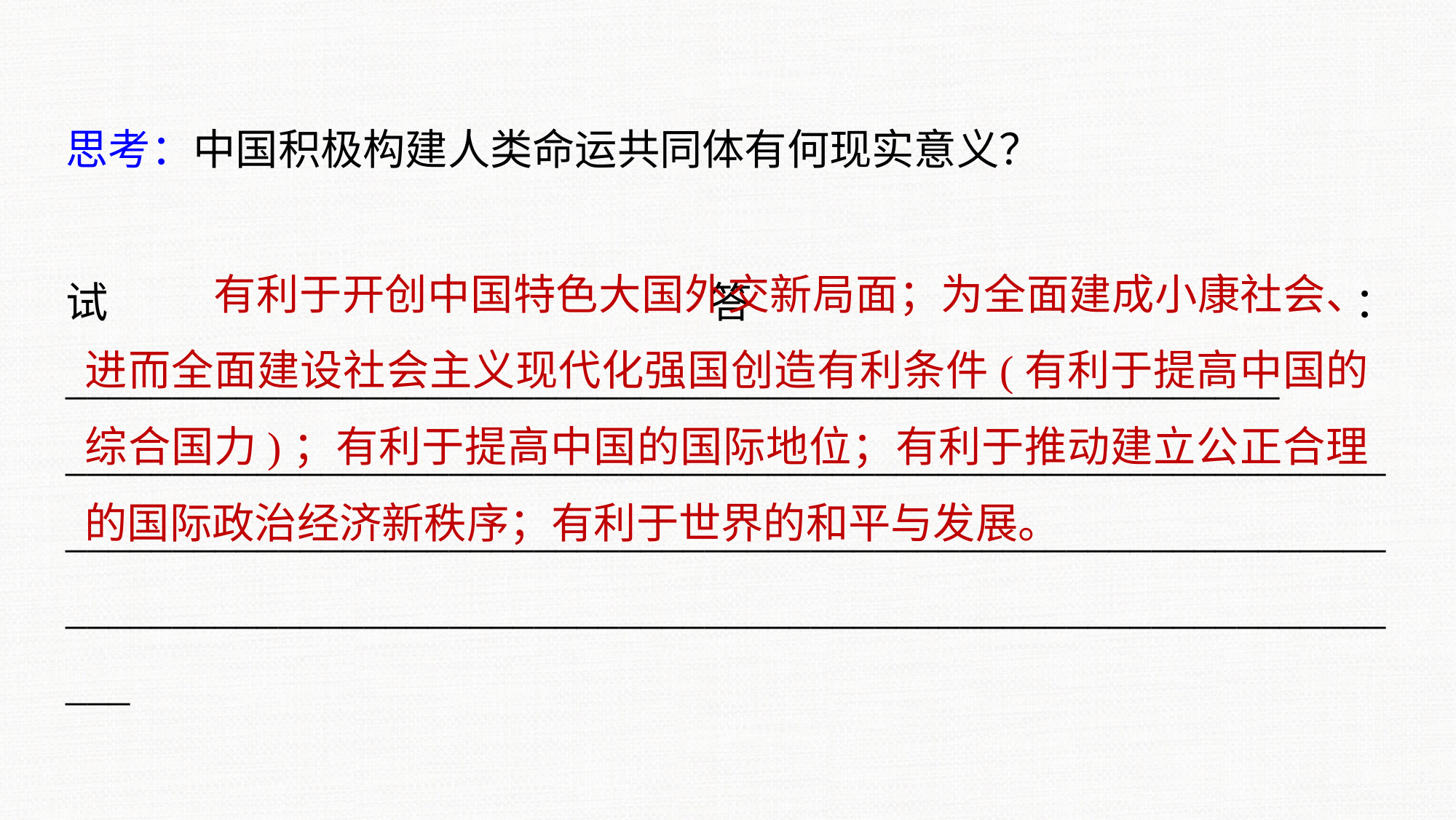

思考：中国积极构建人类命运共同体有何现实意义？
            有利于开创中国特色大国外交新局面；为全面建成小康社会、进而全面建设社会主义现代化强国创造有利条件(有利于提高中国的综合国力)；有利于提高中国的国际地位；有利于推动建立公正合理的国际政治经济新秩序；有利于世界的和平与发展。
试答：_________________________________________________________
_____________________________________________________________________________________________________________________________________________________________________________________________